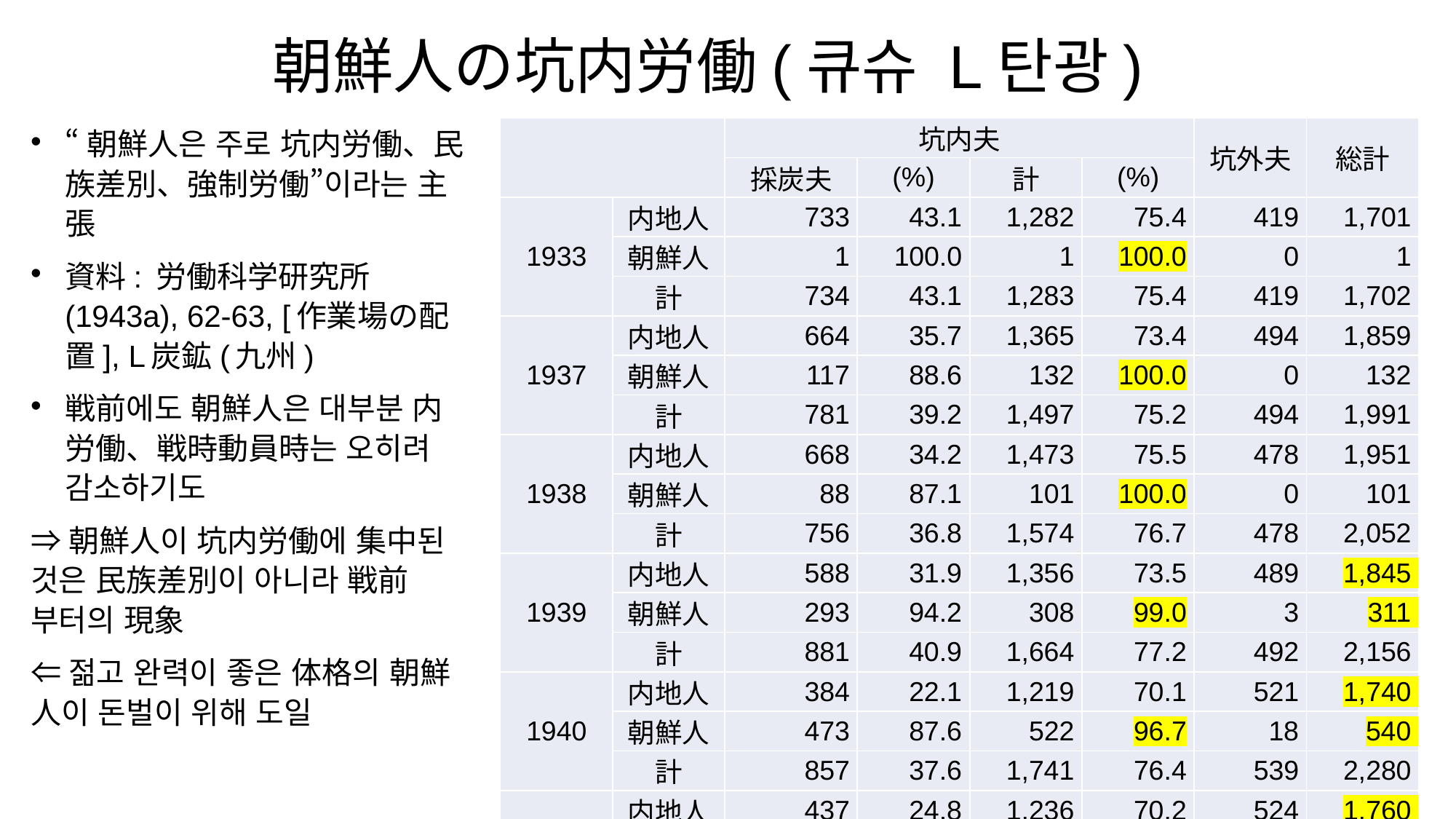

# 朝鮮人の坑内労働(큐슈 L탄광)
“朝鮮人은 주로 坑内労働、民族差別、強制労働”이라는 主張
資料: 労働科学研究所(1943a), 62-63, [作業場の配置], L炭鉱(九州)
戦前에도 朝鮮人은 대부분 内労働、戦時動員時는 오히려 감소하기도
⇒朝鮮人이 坑内労働에 集中된 것은 民族差別이 아니라 戦前부터의 現象
⇐젊고 완력이 좋은 体格의 朝鮮人이 돈벌이 위해 도일
|  |  | 坑内夫 |  |  |  | 坑外夫 | 総計 |
| --- | --- | --- | --- | --- | --- | --- | --- |
|  |  | 採炭夫 | (%) | 計 | (%) |  |  |
| 1933 | 内地人 | 733 | 43.1 | 1,282 | 75.4 | 419 | 1,701 |
|  | 朝鮮人 | 1 | 100.0 | 1 | 100.0 | 0 | 1 |
|  | 計 | 734 | 43.1 | 1,283 | 75.4 | 419 | 1,702 |
| 1937 | 内地人 | 664 | 35.7 | 1,365 | 73.4 | 494 | 1,859 |
|  | 朝鮮人 | 117 | 88.6 | 132 | 100.0 | 0 | 132 |
|  | 計 | 781 | 39.2 | 1,497 | 75.2 | 494 | 1,991 |
| 1938 | 内地人 | 668 | 34.2 | 1,473 | 75.5 | 478 | 1,951 |
|  | 朝鮮人 | 88 | 87.1 | 101 | 100.0 | 0 | 101 |
|  | 計 | 756 | 36.8 | 1,574 | 76.7 | 478 | 2,052 |
| 1939 | 内地人 | 588 | 31.9 | 1,356 | 73.5 | 489 | 1,845 |
|  | 朝鮮人 | 293 | 94.2 | 308 | 99.0 | 3 | 311 |
|  | 計 | 881 | 40.9 | 1,664 | 77.2 | 492 | 2,156 |
| 1940 | 内地人 | 384 | 22.1 | 1,219 | 70.1 | 521 | 1,740 |
|  | 朝鮮人 | 473 | 87.6 | 522 | 96.7 | 18 | 540 |
|  | 計 | 857 | 37.6 | 1,741 | 76.4 | 539 | 2,280 |
| 1941 | 内地人 | 437 | 24.8 | 1,236 | 70.2 | 524 | 1,760 |
|  | 朝鮮人 | 409 | 80.0 | 502 | 98.2 | 9 | 511 |
|  | 計 | 846 | 37.3 | 1,738 | 76.5 | 533 | 2,271 |